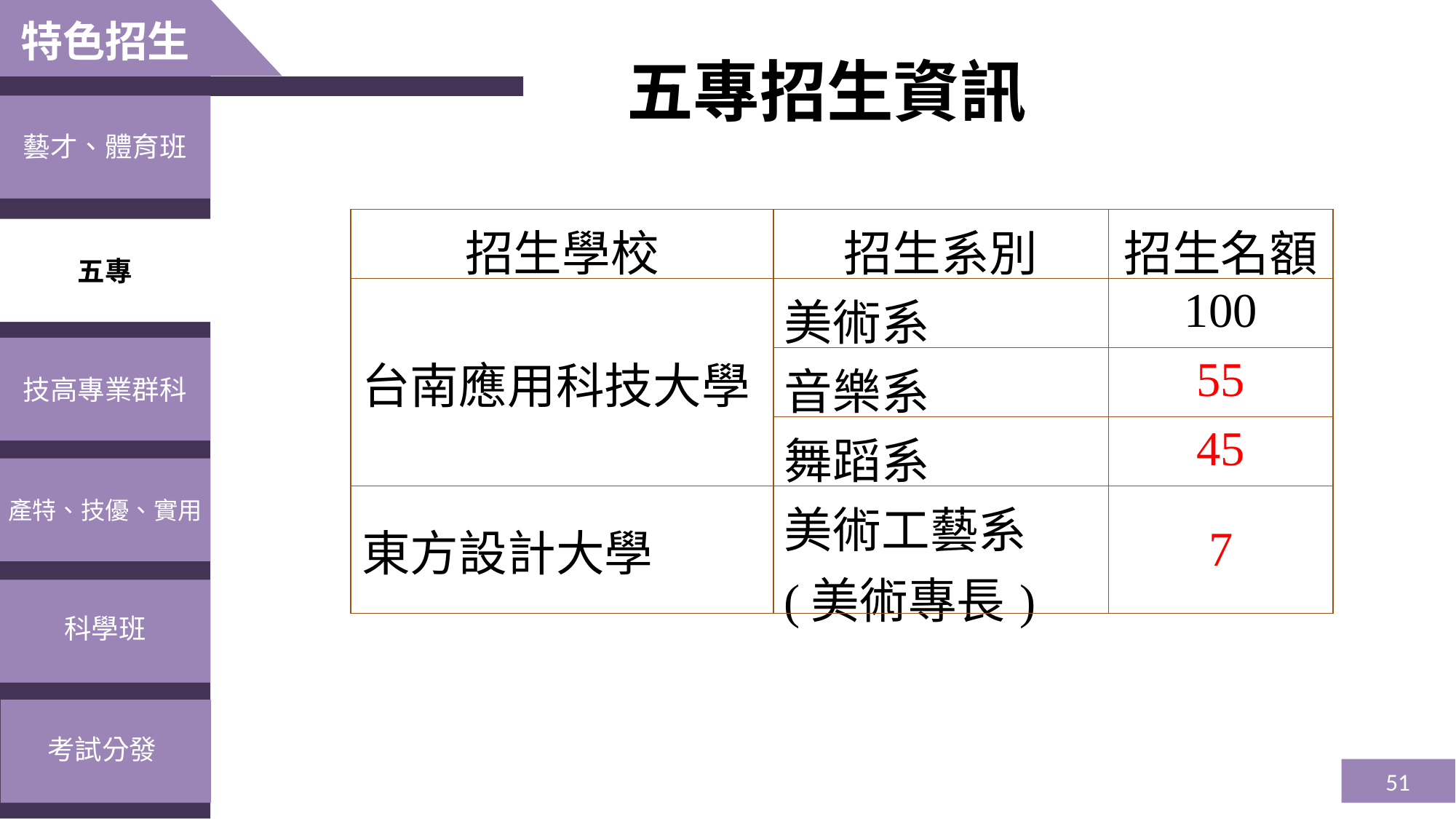

特色招生

五專招生資訊

藝才、體育班
| 招生學校 | 招生系別 | 招生名額 |
| --- | --- | --- |
| 台南應用科技大學 | 美術系 | 100 |
|  | 音樂系 | 55 |
|  | 舞蹈系 | 45 |
| 東方設計大學 | 美術工藝系 (美術專長) | 7 |

五專

技高專業群科

產特、技優、實用

科學班

考試分發

51